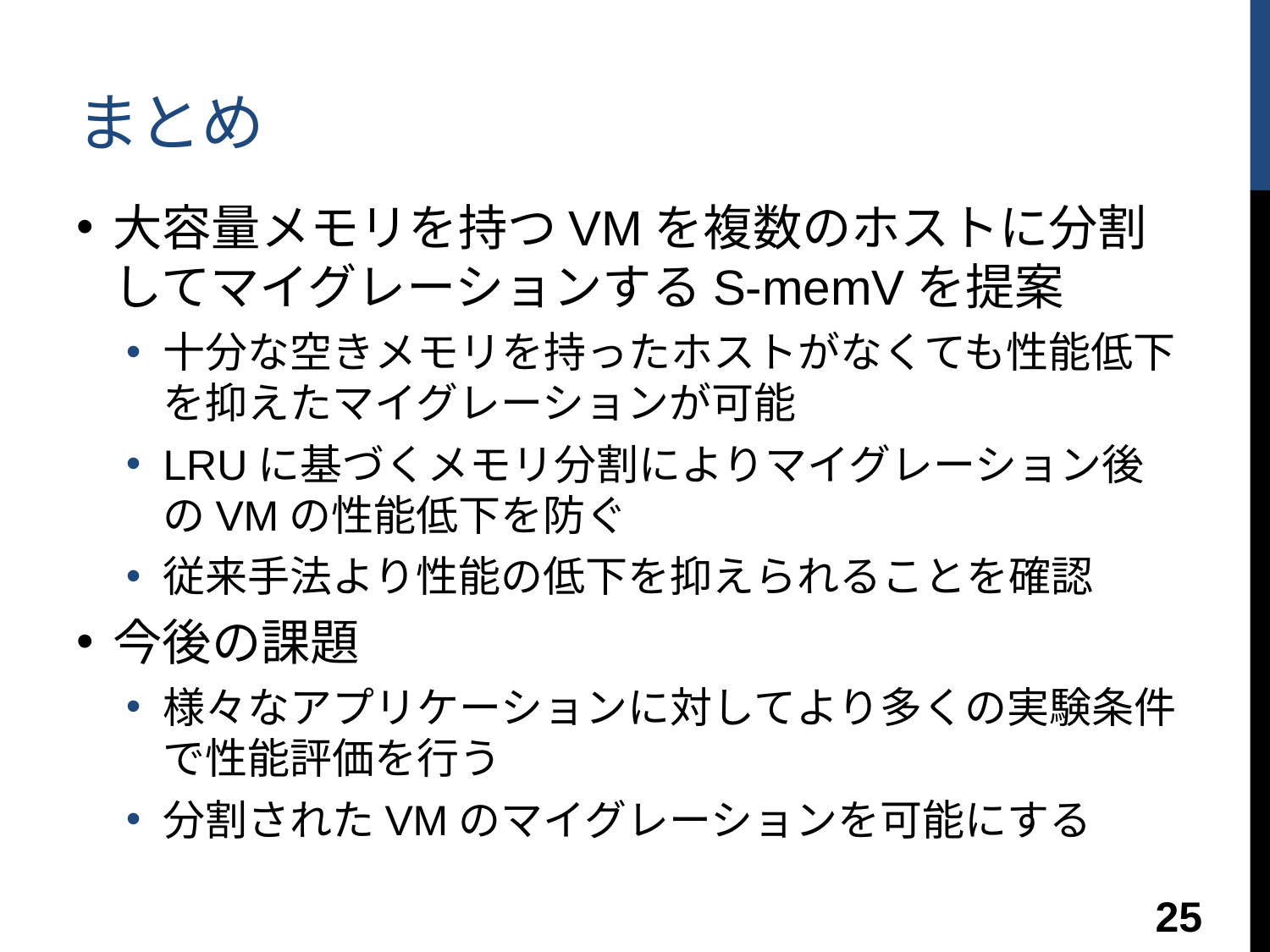

# まとめ
大容量メモリを持つVMを複数のホストに分割してマイグレーションするS-memVを提案
十分な空きメモリを持ったホストがなくても性能低下を抑えたマイグレーションが可能
LRUに基づくメモリ分割によりマイグレーション後のVMの性能低下を防ぐ
従来手法より性能の低下を抑えられることを確認
今後の課題
様々なアプリケーションに対してより多くの実験条件で性能評価を行う
分割されたVMのマイグレーションを可能にする

25